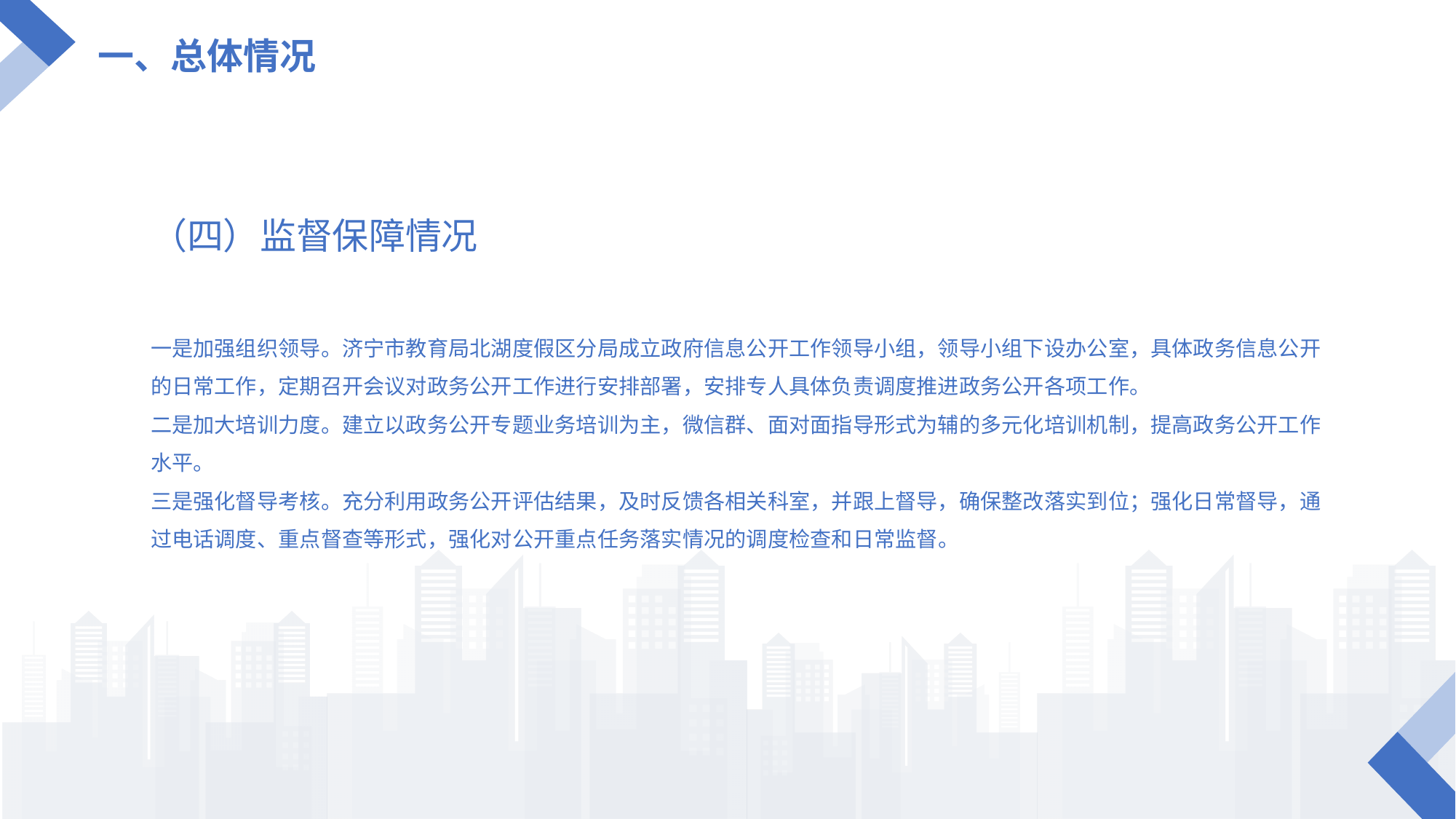

一、总体情况
（四）监督保障情况

一是加强组织领导。济宁市教育局北湖度假区分局成立政府信息公开工作领导小组，领导小组下设办公室，具体政务信息公开的日常工作，定期召开会议对政务公开工作进行安排部署，安排专人具体负责调度推进政务公开各项工作。
二是加大培训力度。建立以政务公开专题业务培训为主，微信群、面对面指导形式为辅的多元化培训机制，提高政务公开工作水平。
三是强化督导考核。充分利用政务公开评估结果，及时反馈各相关科室，并跟上督导，确保整改落实到位；强化日常督导，通过电话调度、重点督查等形式，强化对公开重点任务落实情况的调度检查和日常监督。